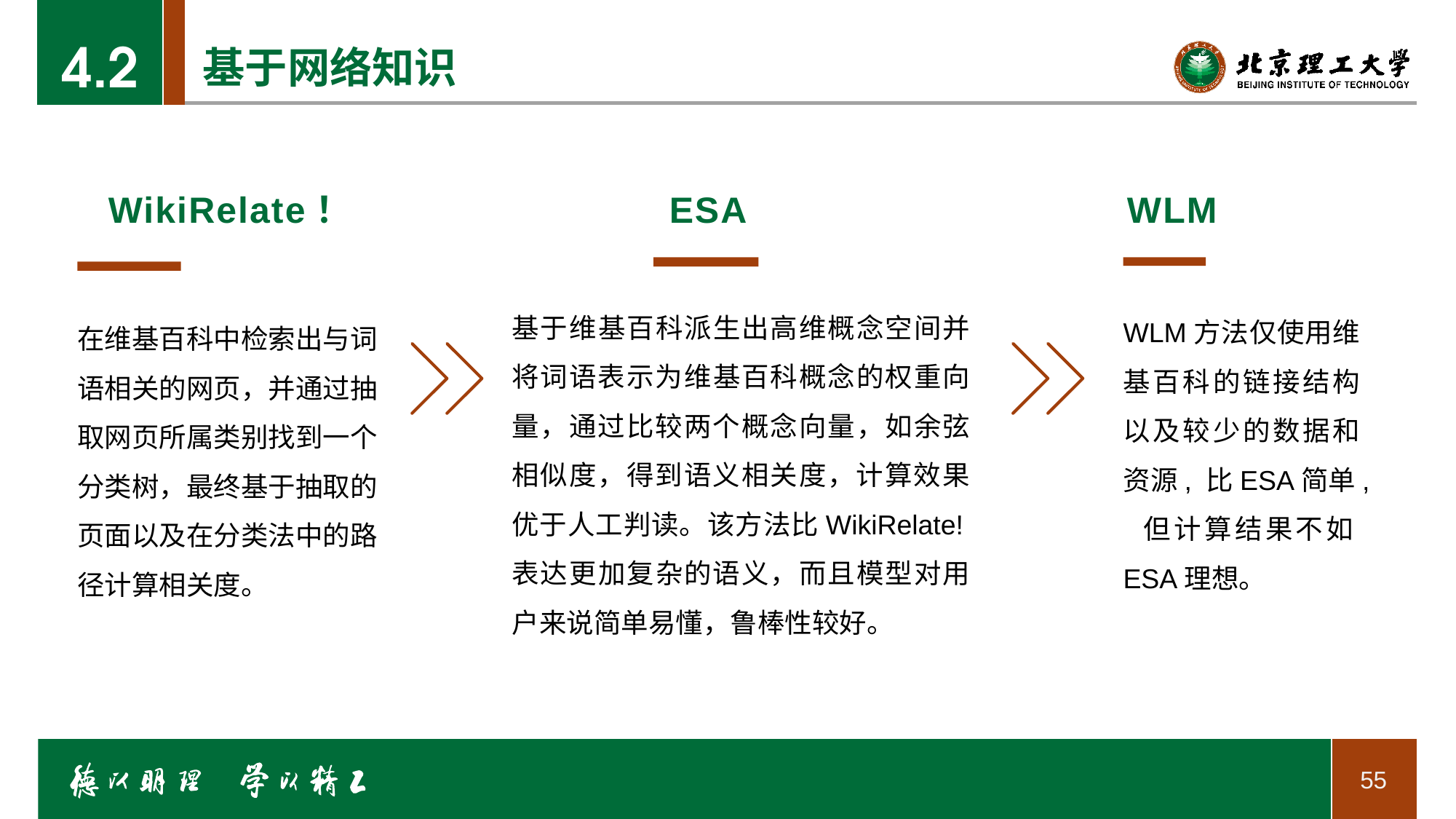

4.2
# 基于网络知识
ESA

基于维基百科派生出高维概念空间并将词语表示为维基百科概念的权重向量，通过比较两个概念向量，如余弦相似度，得到语义相关度，计算效果优于人工判读。该方法比WikiRelate!表达更加复杂的语义，而且模型对用户来说简单易懂，鲁棒性较好。
WikiRelate！

在维基百科中检索出与词语相关的网页，并通过抽取网页所属类别找到一个分类树，最终基于抽取的页面以及在分类法中的路径计算相关度。
WLM

WLM方法仅使用维基百科的链接结构以及较少的数据和资源, 比ESA简单, 但计算结果不如ESA理想。